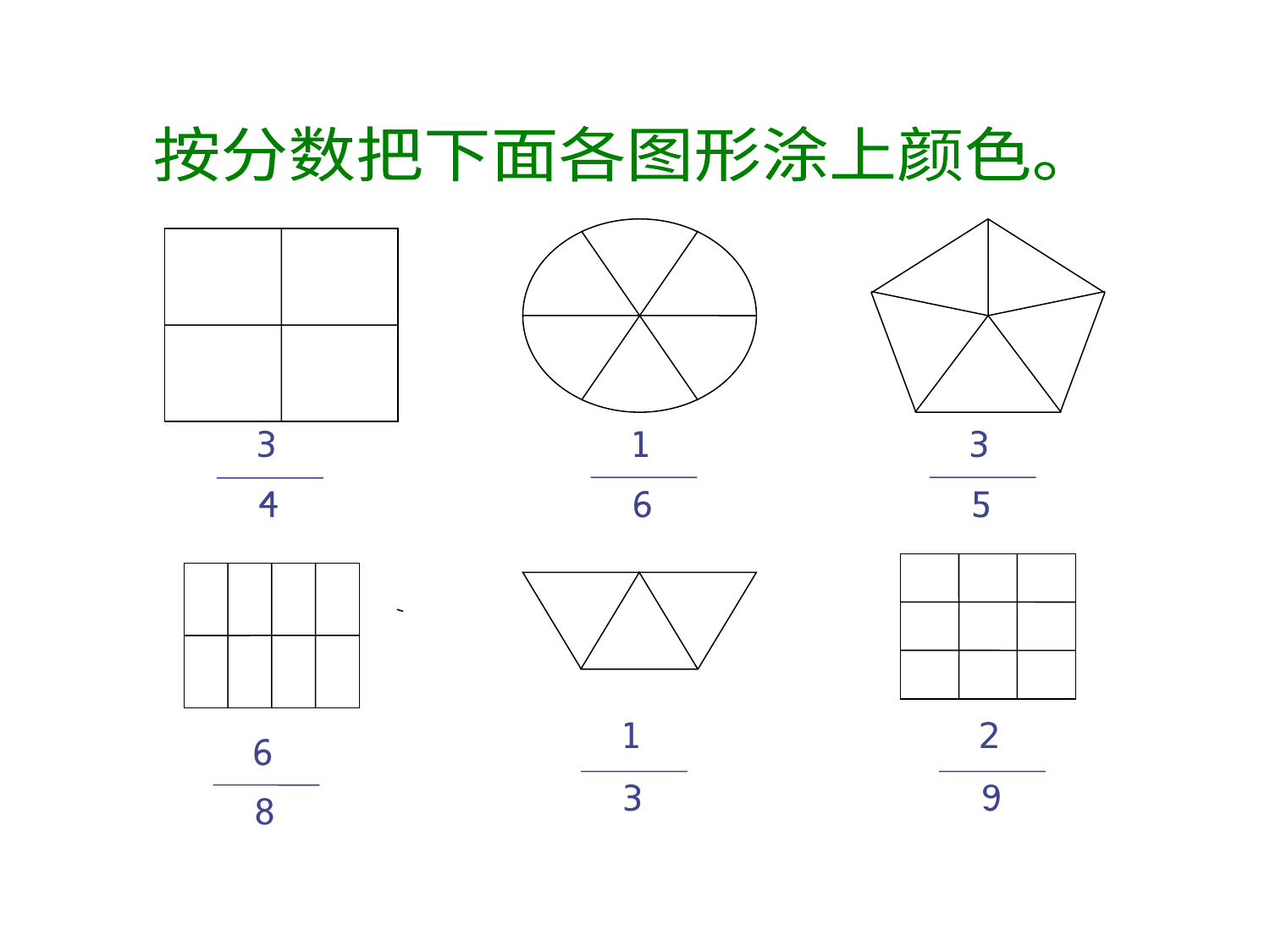

按分数把下面各图形涂上颜色。

3

4
1

6
3

5

1

3
2

9
6

8